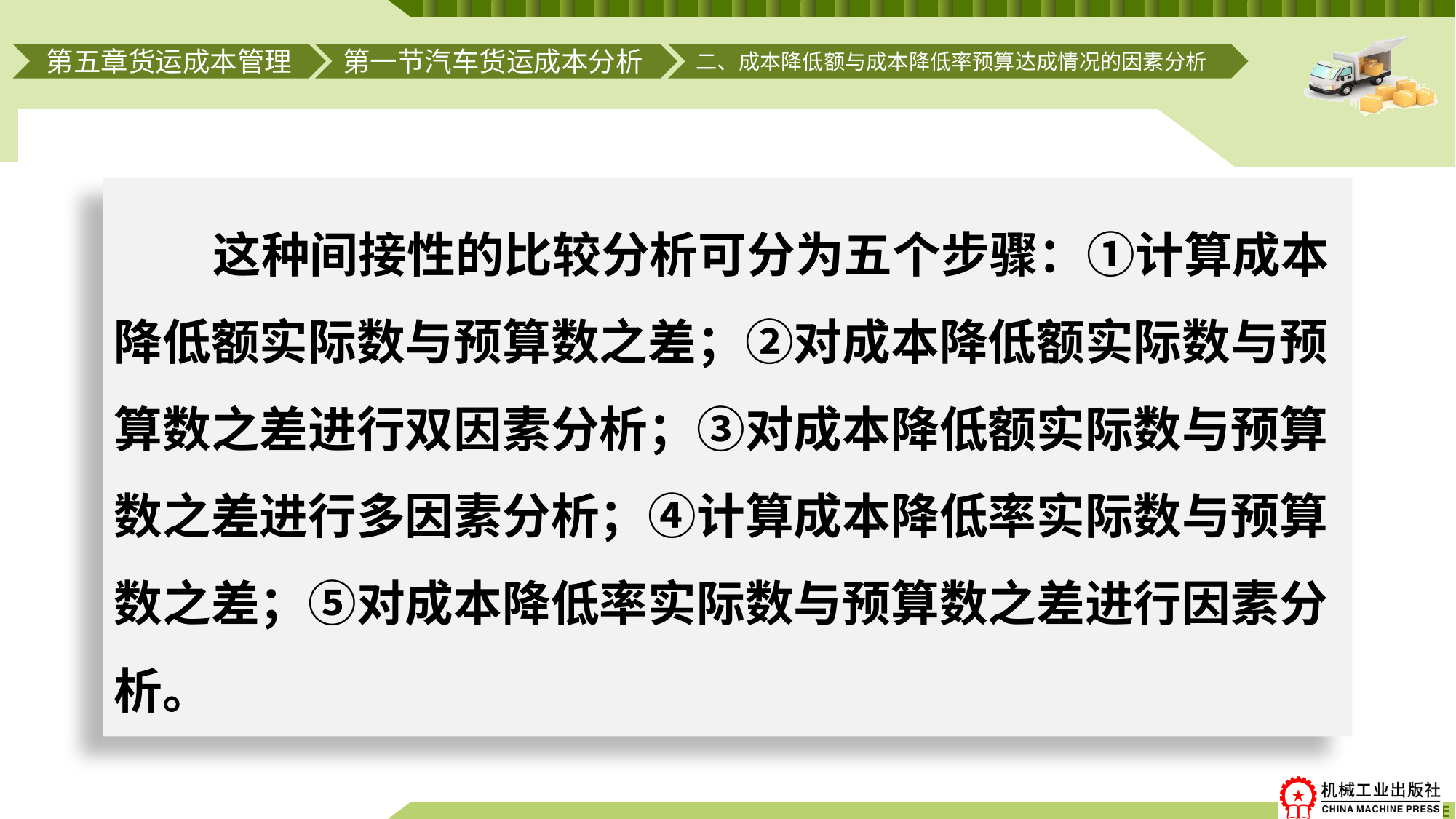

第一节汽车货运成本分析
二、成本降低额与成本降低率预算达成情况的因素分析
第五章货运成本管理
# 这种间接性的比较分析可分为五个步骤：①计算成本降低额实际数与预算数之差；②对成本降低额实际数与预算数之差进行双因素分析；③对成本降低额实际数与预算数之差进行多因素分析；④计算成本降低率实际数与预算数之差；⑤对成本降低率实际数与预算数之差进行因素分析。